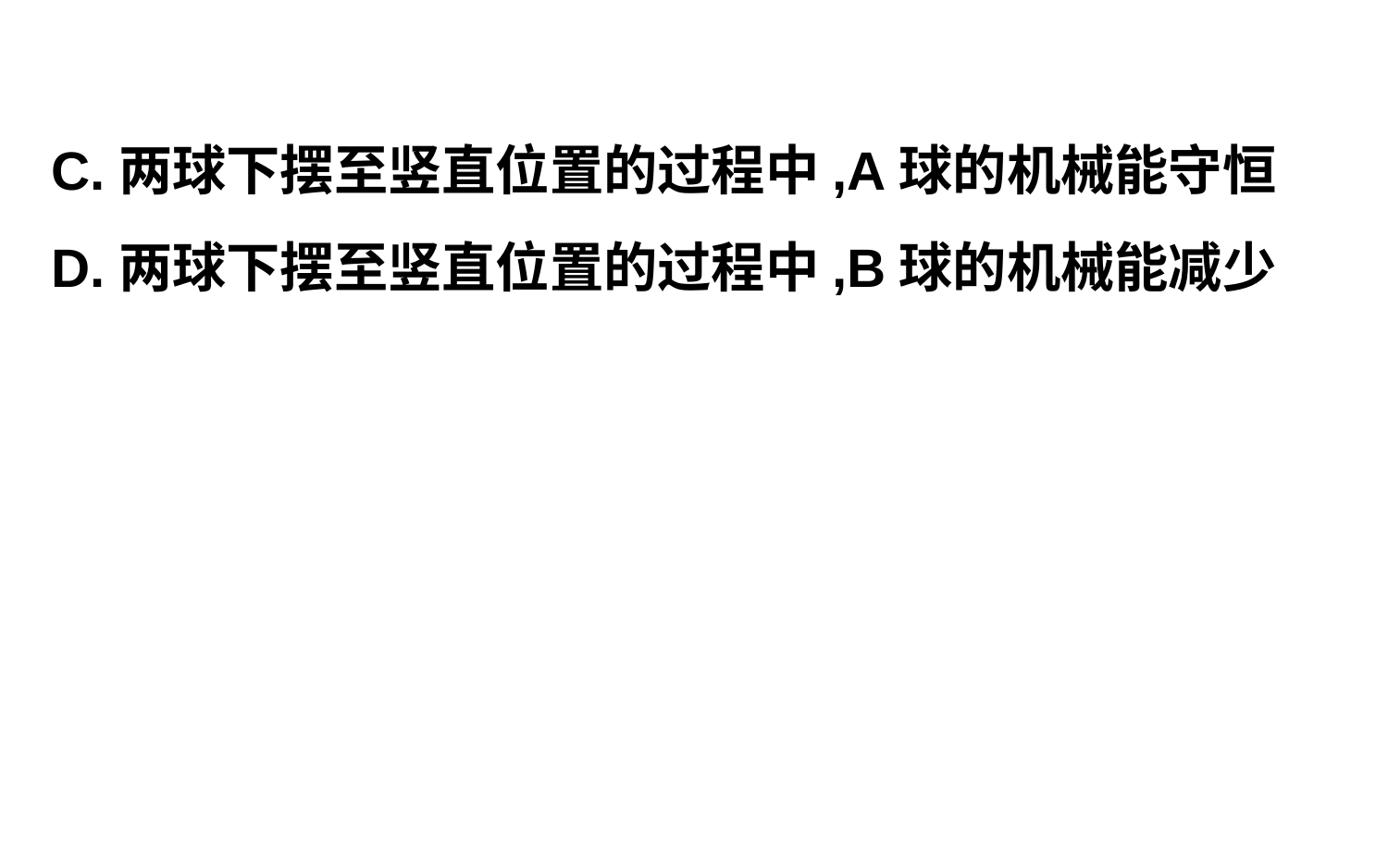

C.两球下摆至竖直位置的过程中,A球的机械能守恒
D.两球下摆至竖直位置的过程中,B球的机械能减少